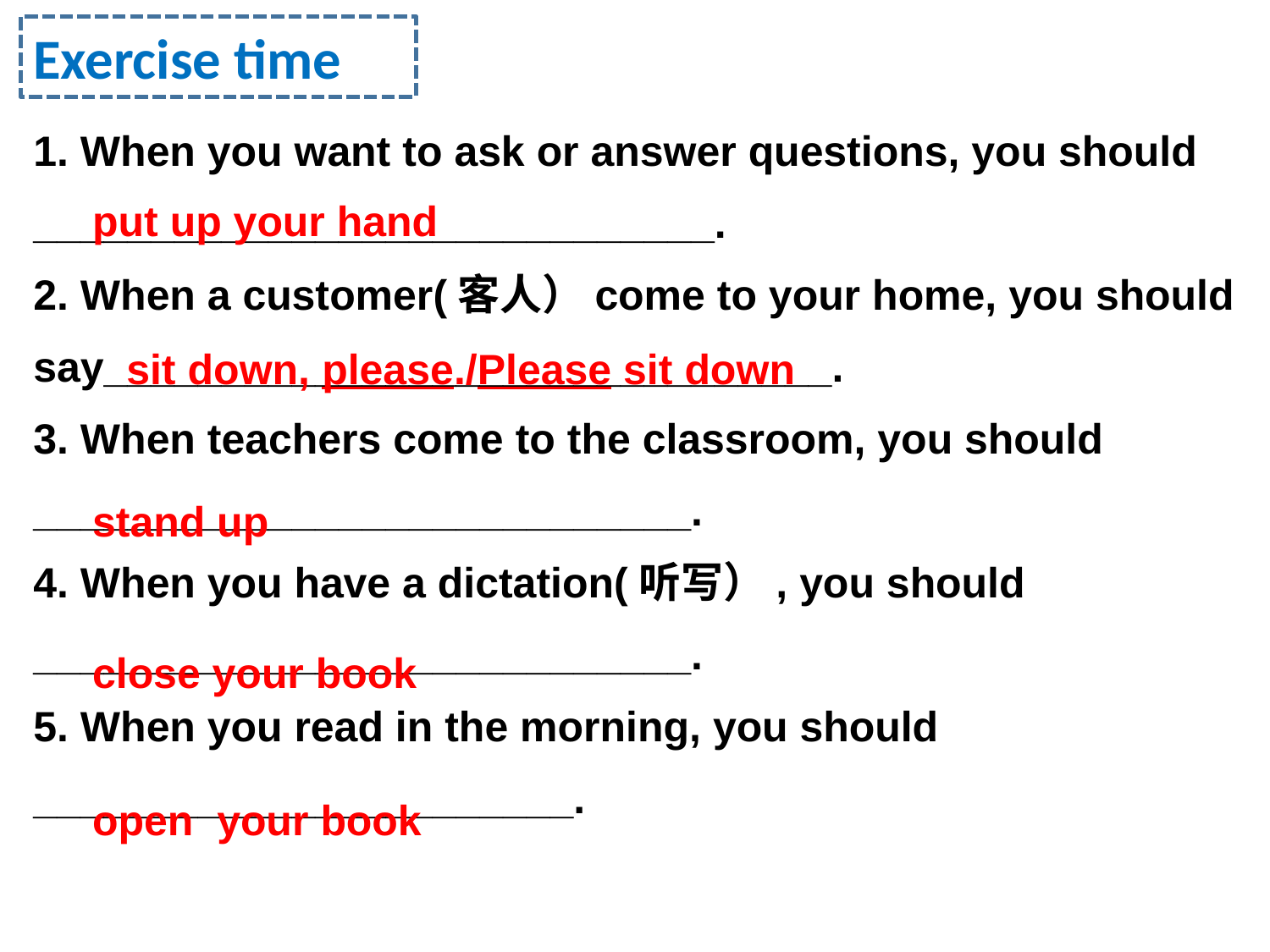

Exercise time
1. When you want to ask or answer questions, you should
_____________________________.
2. When a customer(客人）come to your home, you should
say_______________________________.
3. When teachers come to the classroom, you should
____________________________.
4. When you have a dictation(听写）, you should
____________________________.
5. When you read in the morning, you should
_______________________.
put up your hand
sit down, please./Please sit down
stand up
close your book
open  your book